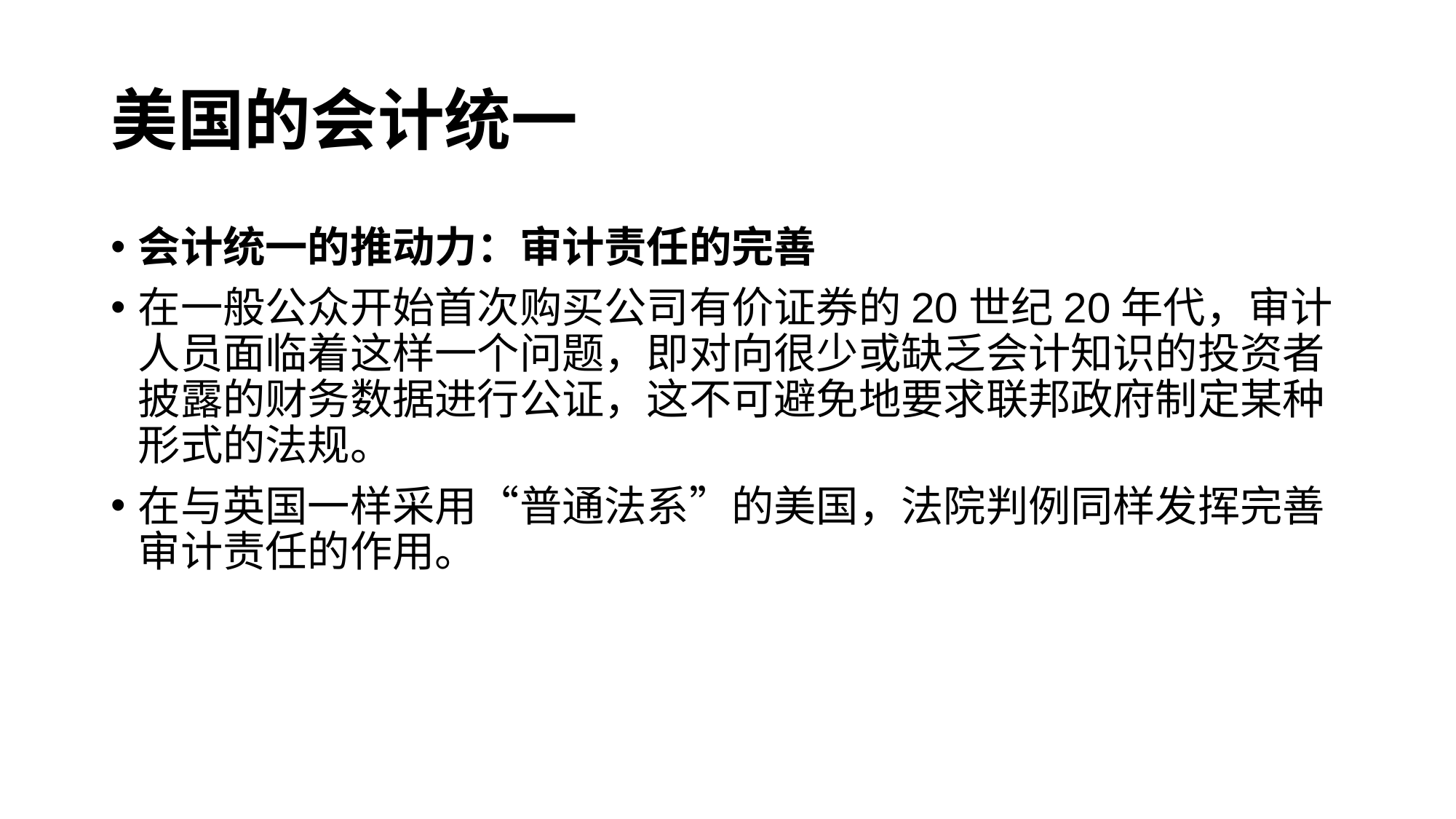

# 美国的会计统一
会计统一的推动力：审计责任的完善
在一般公众开始首次购买公司有价证券的20世纪20年代，审计人员面临着这样一个问题，即对向很少或缺乏会计知识的投资者披露的财务数据进行公证，这不可避免地要求联邦政府制定某种形式的法规。
在与英国一样采用“普通法系”的美国，法院判例同样发挥完善审计责任的作用。